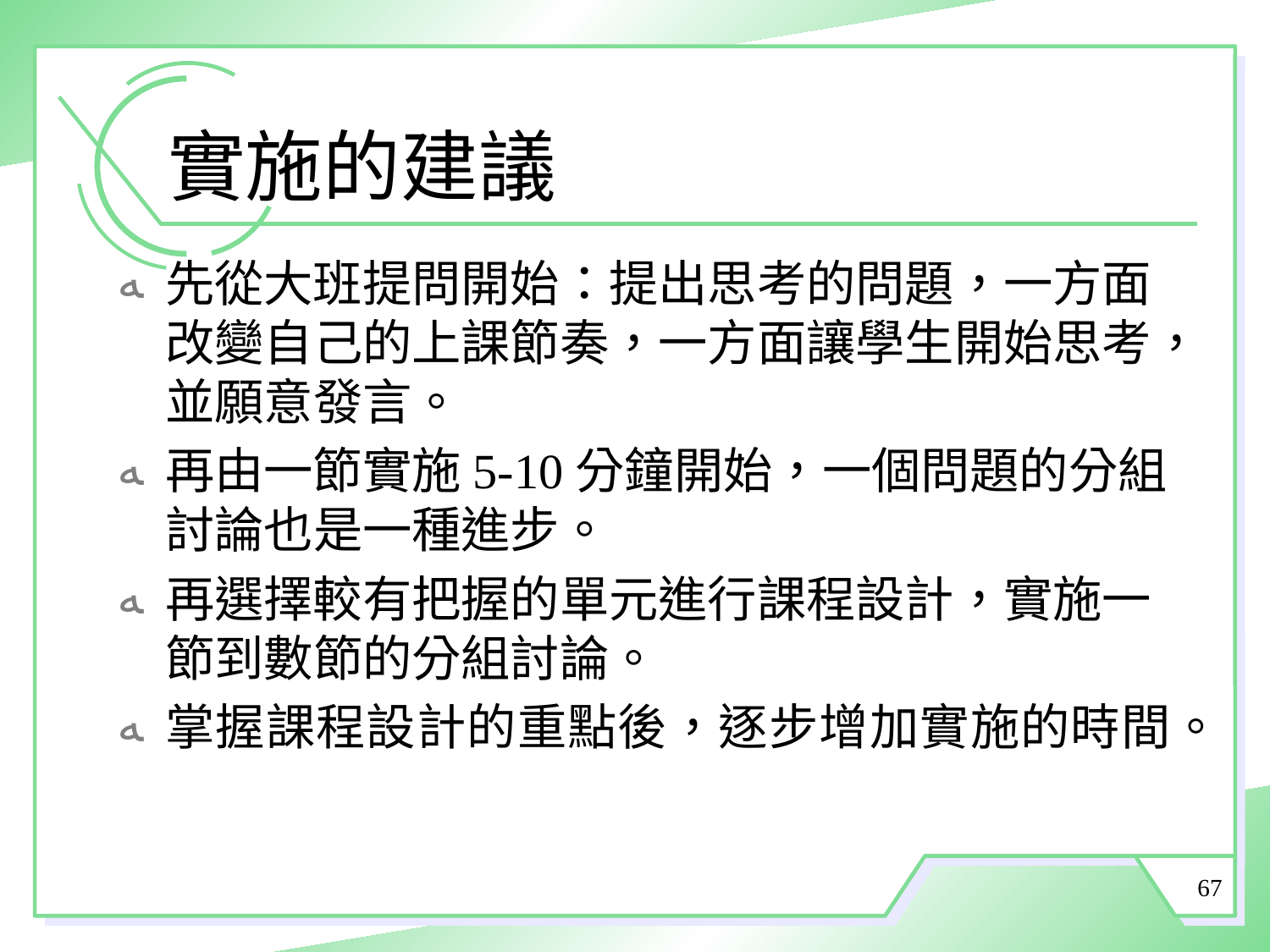

# 實施的建議
先從大班提問開始：提出思考的問題，一方面改變自己的上課節奏，一方面讓學生開始思考，並願意發言。
再由一節實施5-10分鐘開始，一個問題的分組討論也是一種進步。
再選擇較有把握的單元進行課程設計，實施一節到數節的分組討論。
掌握課程設計的重點後，逐步增加實施的時間。
67